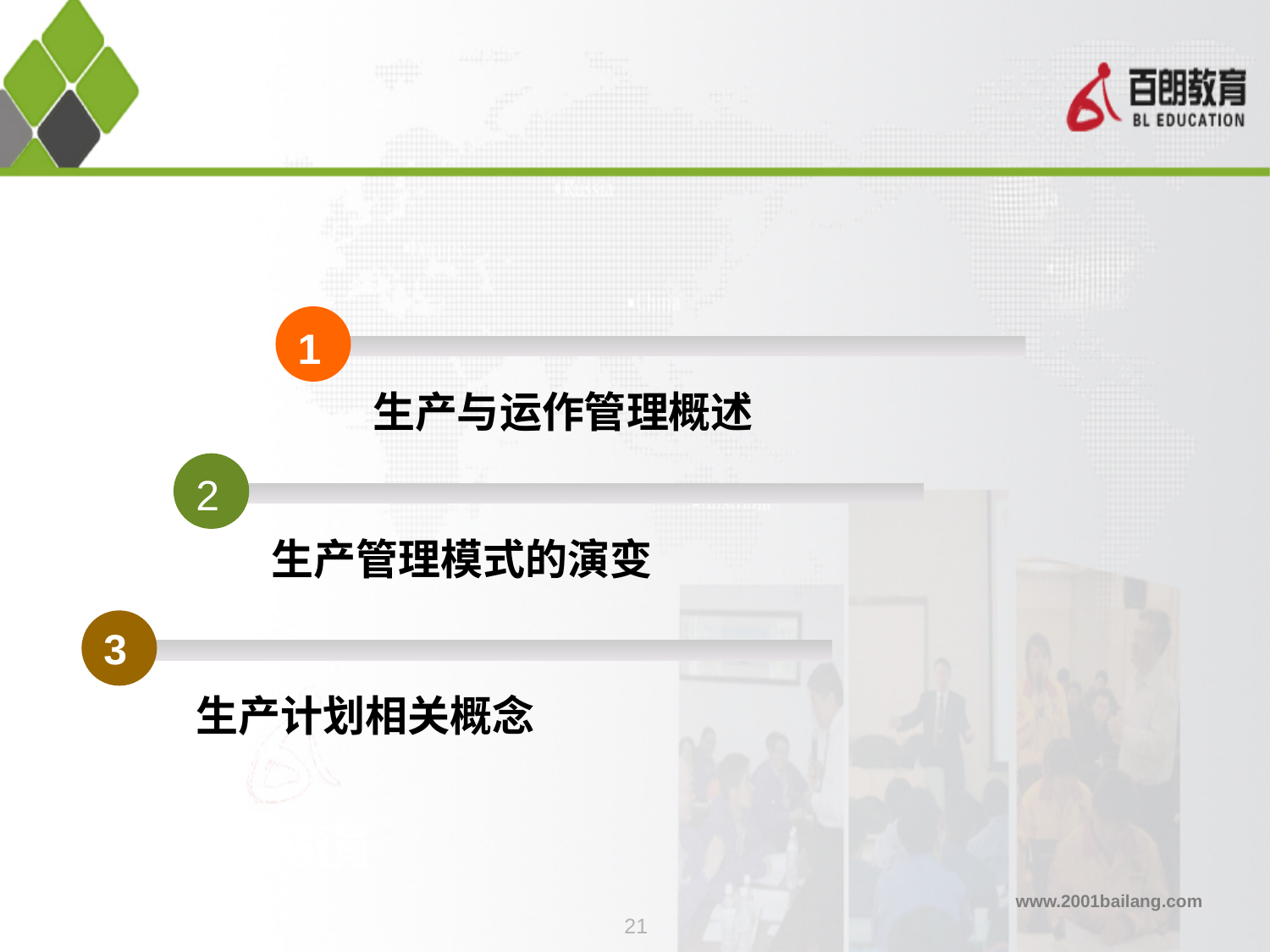

1

生产与运作管理概述

2

生产管理模式的演变

3

生产计划相关概念
21